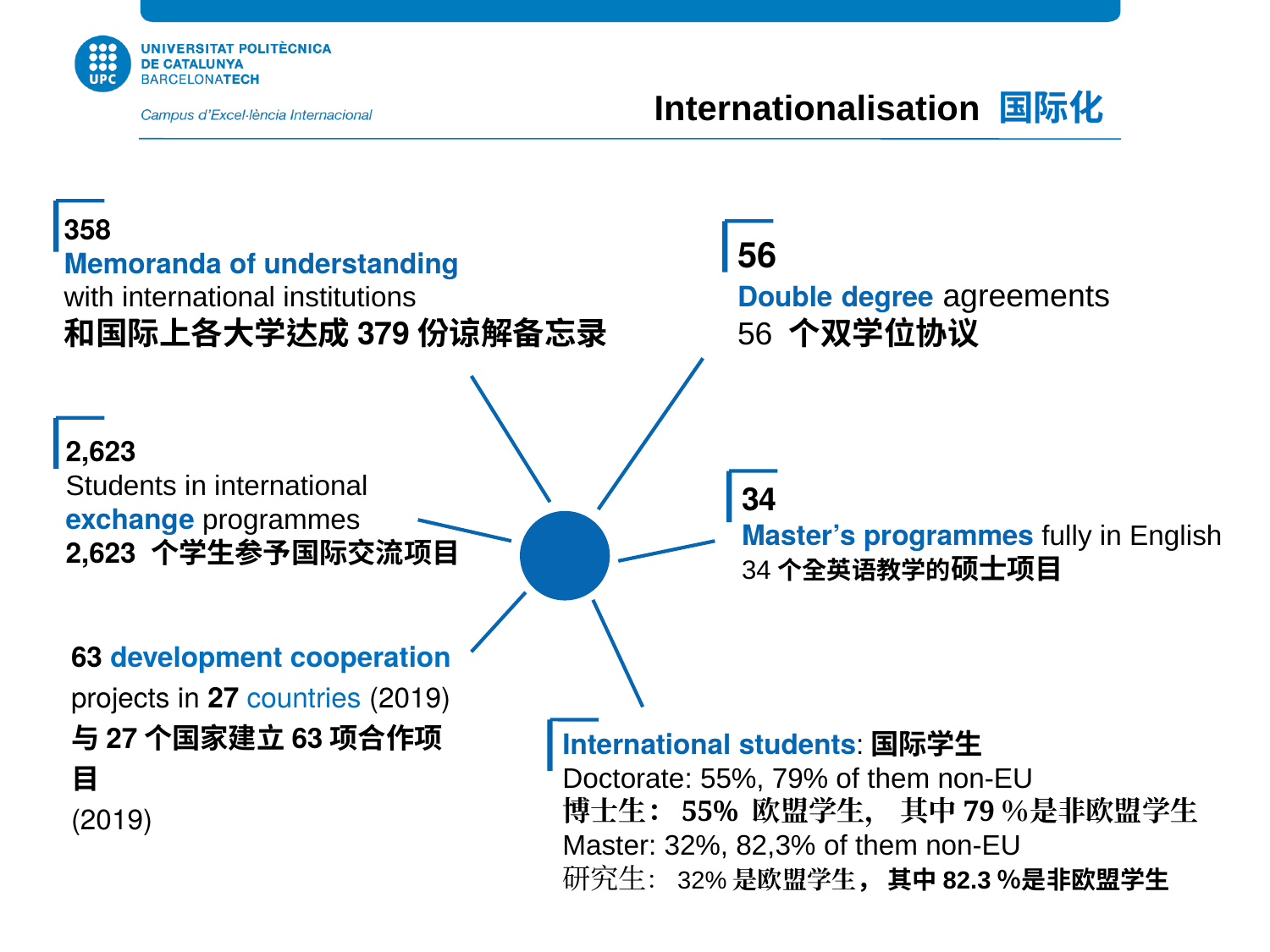

Internationalisation 国际化

358
Memoranda of understanding
with international institutions
和国际上各大学达成379份谅解备忘录

56
Double degree agreements
56 个双学位协议

2,623
Students in international exchange programmes
2,623 个学生参予国际交流项目

34
Master’s programmes fully in English
34个全英语教学的硕士项目

63 development cooperation projects in 27 countries (2019)
与27个国家建立63项合作项目
(2019)

International students:国际学生
Doctorate: 55%, 79% of them non-EU
博士生：55% 欧盟学生， 其中79％是非欧盟学生
Master: 32%, 82,3% of them non-EU
研究生：32%是欧盟学生， 其中82.3％是非欧盟学生